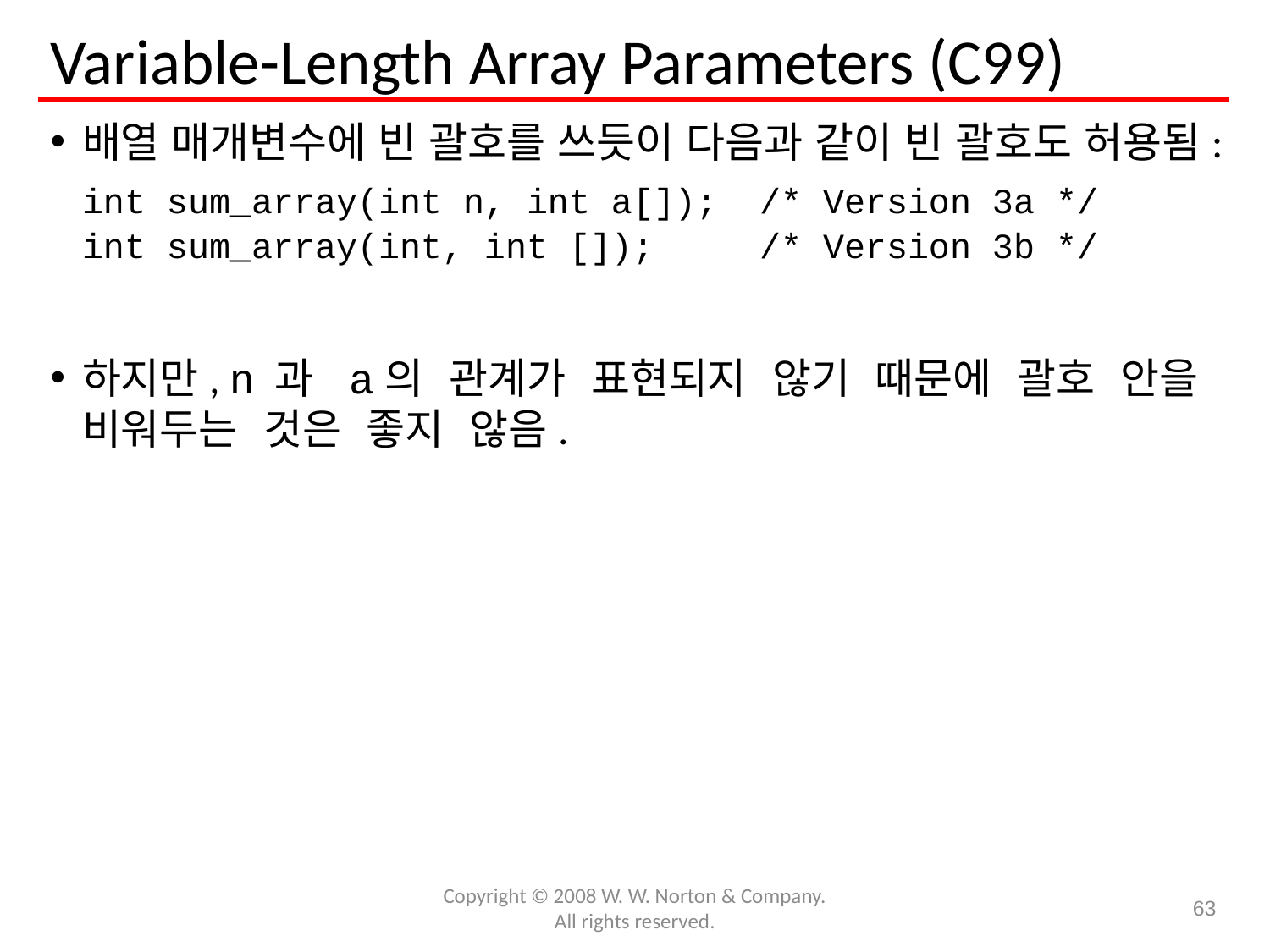

# Variable-Length Array Parameters (C99)
배열 매개변수에 빈 괄호를 쓰듯이 다음과 같이 빈 괄호도 허용됨:
	int sum_array(int n, int a[]);  /* Version 3a */
	int sum_array(int, int []);     /* Version 3b */

하지만, n 과 a의 관계가 표현되지 않기 때문에 괄호 안을 비워두는 것은 좋지 않음.
Copyright © 2008 W. W. Norton & Company.
All rights reserved.
63